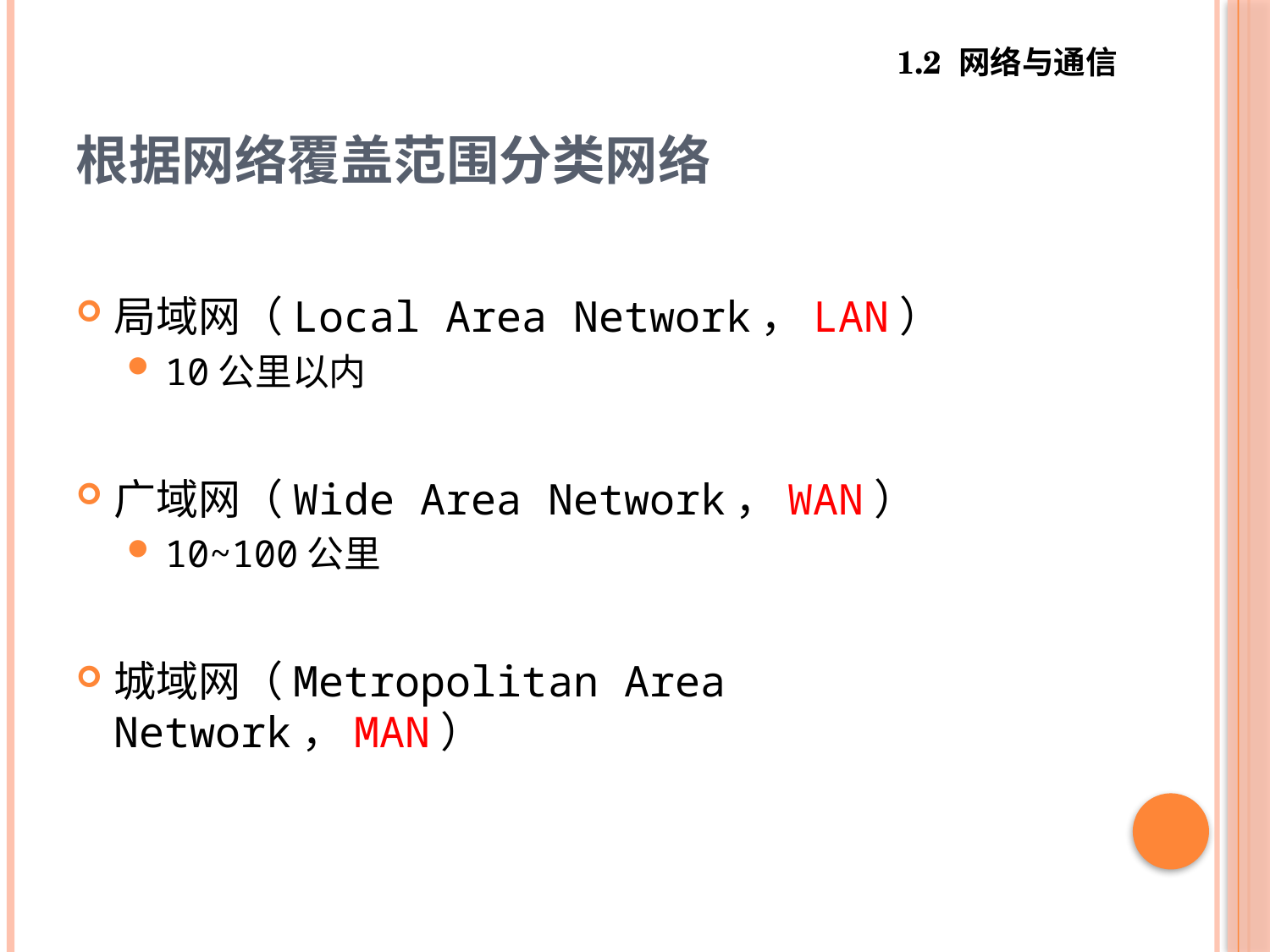

1.2 网络与通信
# 根据网络覆盖范围分类网络

局域网（Local Area Network，LAN）
10公里以内

广域网（Wide Area Network，WAN）
10~100公里

城域网（Metropolitan Area Network，MAN）